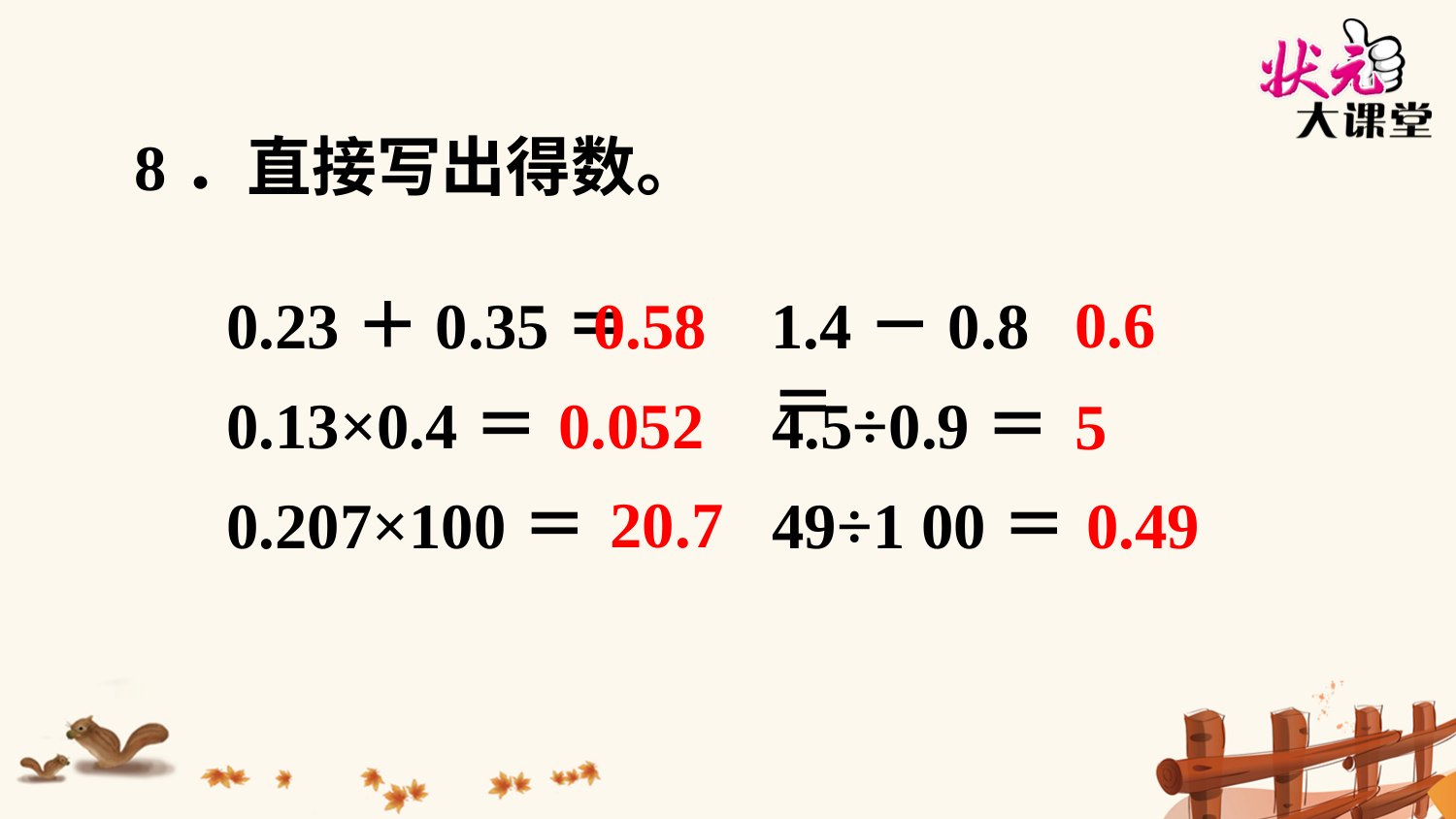

8．直接写出得数。
0.6
0.23＋0.35＝
0.58
1.4－0.8＝
0.13×0.4＝
0.052
4.5÷0.9＝
5
20.7
0.207×100＝
49÷1 00＝
0.49